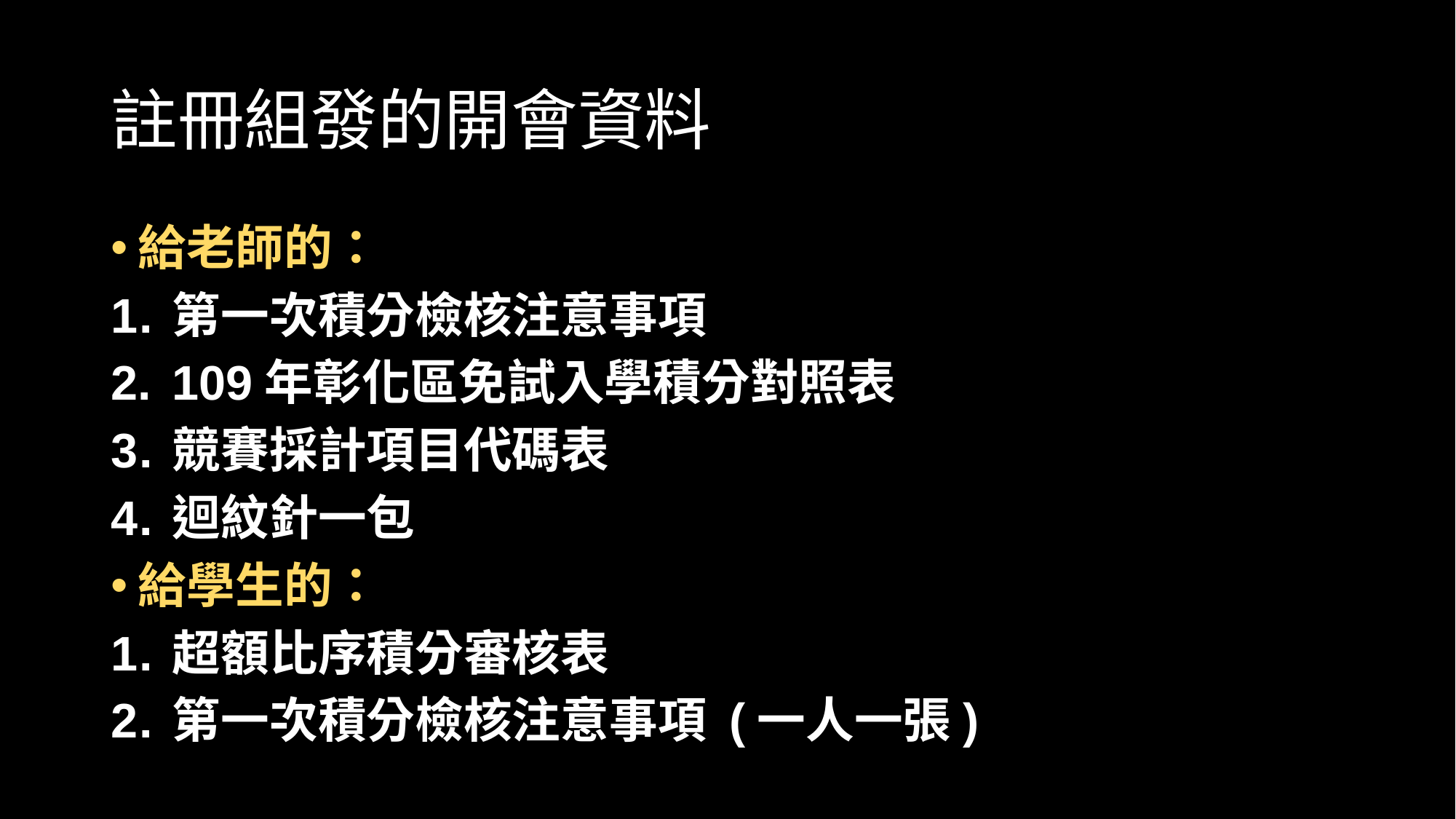

# 註冊組發的開會資料
給老師的：
第一次積分檢核注意事項
109年彰化區免試入學積分對照表
競賽採計項目代碼表
迴紋針一包
給學生的：
超額比序積分審核表
第一次積分檢核注意事項 (一人一張)